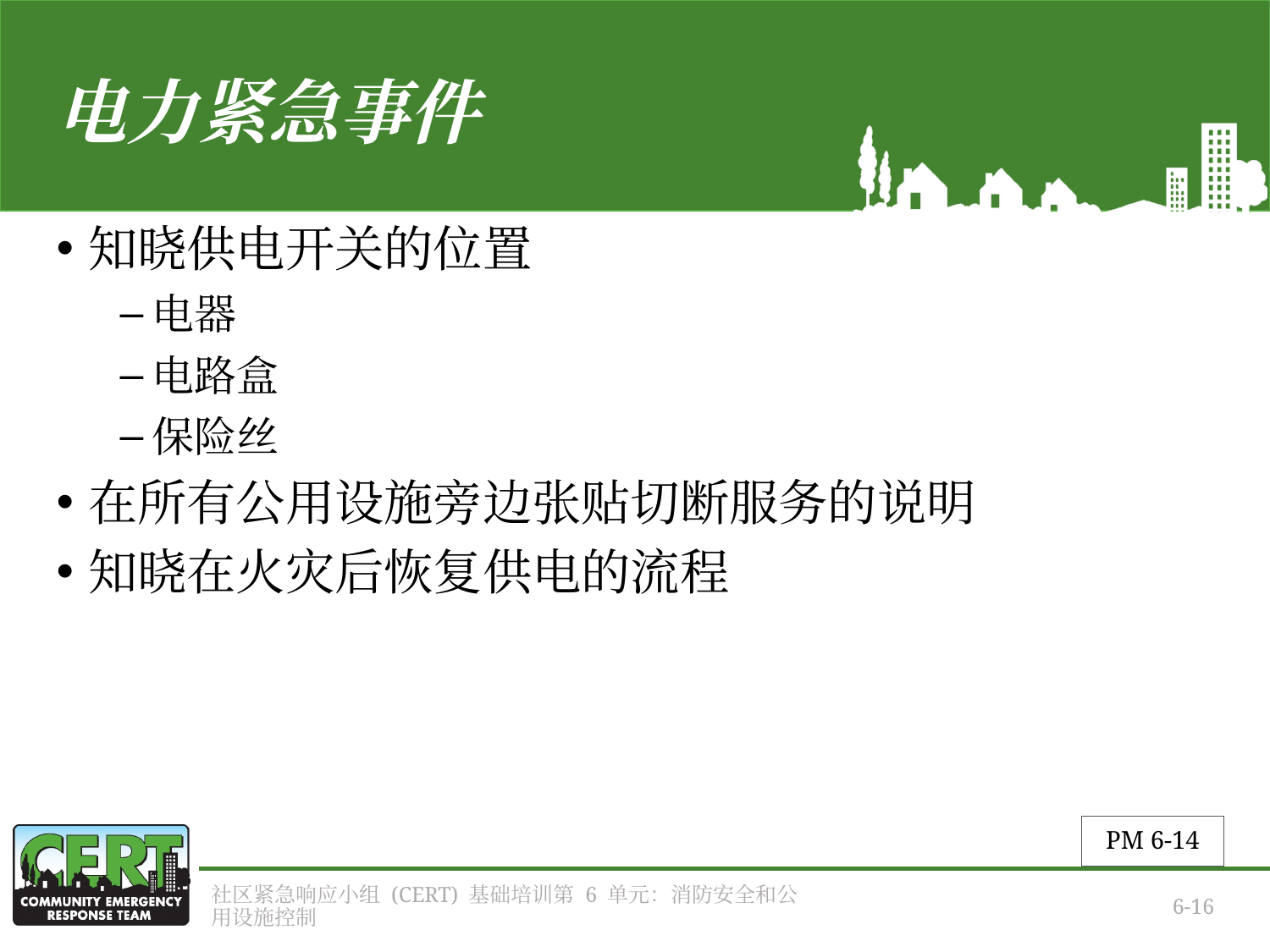

# 电力紧急事件
知晓供电开关的位置
电器
电路盒
保险丝
在所有公用设施旁边张贴切断服务的说明
知晓在火灾后恢复供电的流程

PM 6-14
社区紧急响应小组 (CERT) 基础培训第 6 单元：消防安全和公用设施控制
6-16